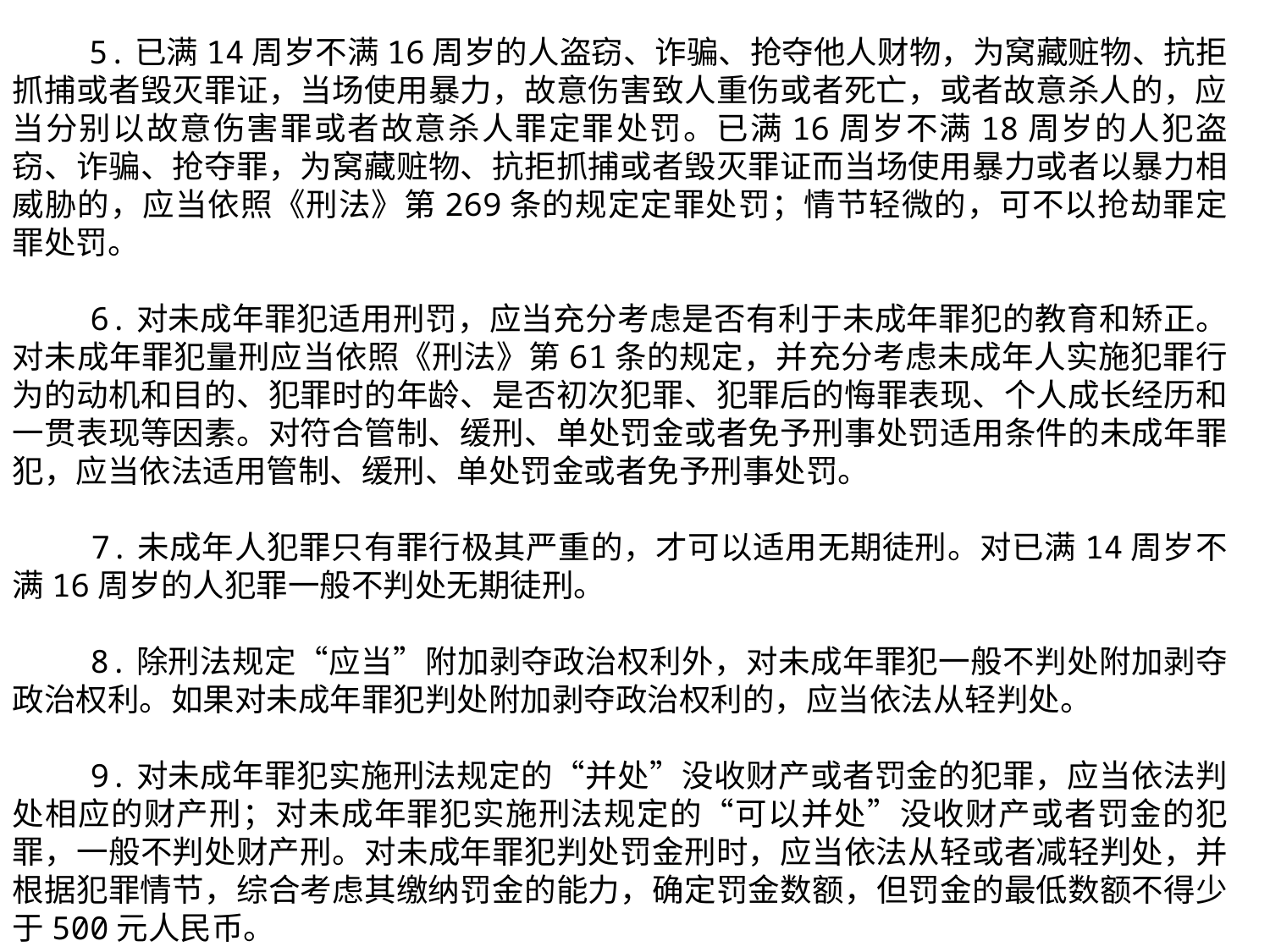

5.已满14周岁不满16周岁的人盗窃、诈骗、抢夺他人财物，为窝藏赃物、抗拒抓捕或者毁灭罪证，当场使用暴力，故意伤害致人重伤或者死亡，或者故意杀人的，应当分别以故意伤害罪或者故意杀人罪定罪处罚。已满16周岁不满18周岁的人犯盗窃、诈骗、抢夺罪，为窝藏赃物、抗拒抓捕或者毁灭罪证而当场使用暴力或者以暴力相威胁的，应当依照《刑法》第269条的规定定罪处罚；情节轻微的，可不以抢劫罪定罪处罚。

    6.对未成年罪犯适用刑罚，应当充分考虑是否有利于未成年罪犯的教育和矫正。对未成年罪犯量刑应当依照《刑法》第61条的规定，并充分考虑未成年人实施犯罪行为的动机和目的、犯罪时的年龄、是否初次犯罪、犯罪后的悔罪表现、个人成长经历和一贯表现等因素。对符合管制、缓刑、单处罚金或者免予刑事处罚适用条件的未成年罪犯，应当依法适用管制、缓刑、单处罚金或者免予刑事处罚。

    7.未成年人犯罪只有罪行极其严重的，才可以适用无期徒刑。对已满14周岁不满16周岁的人犯罪一般不判处无期徒刑。

    8.除刑法规定“应当”附加剥夺政治权利外，对未成年罪犯一般不判处附加剥夺政治权利。如果对未成年罪犯判处附加剥夺政治权利的，应当依法从轻判处。

    9.对未成年罪犯实施刑法规定的“并处”没收财产或者罚金的犯罪，应当依法判处相应的财产刑；对未成年罪犯实施刑法规定的“可以并处”没收财产或者罚金的犯罪，一般不判处财产刑。对未成年罪犯判处罚金刑时，应当依法从轻或者减轻判处，并根据犯罪情节，综合考虑其缴纳罚金的能力，确定罚金数额，但罚金的最低数额不得少于500元人民币。